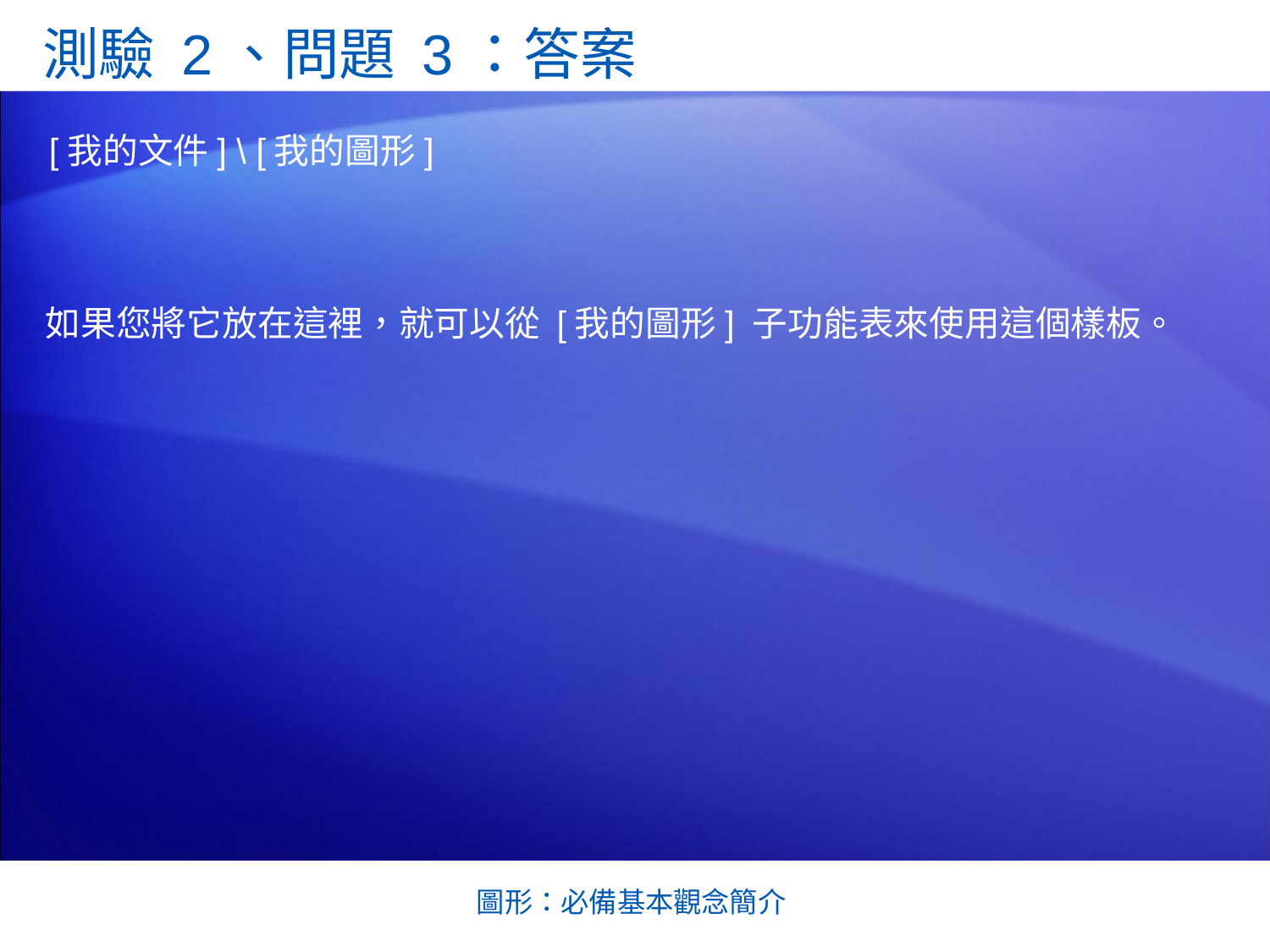

測驗 2、問題 3：答案
[我的文件] \ [我的圖形]
如果您將它放在這裡，就可以從 [我的圖形] 子功能表來使用這個樣板。
圖形：必備基本觀念簡介